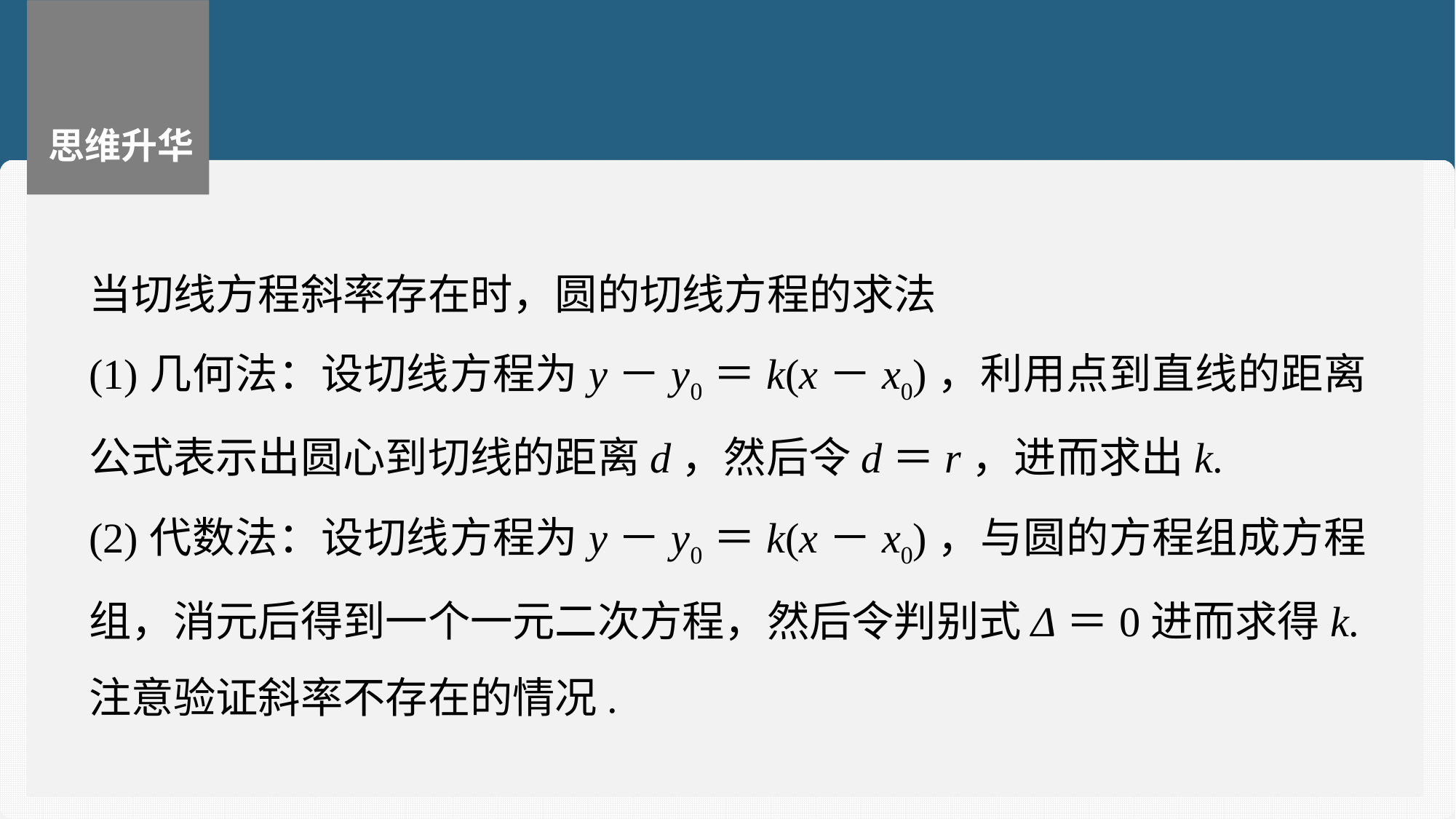

思维升华
当切线方程斜率存在时，圆的切线方程的求法
(1)几何法：设切线方程为y－y0＝k(x－x0)，利用点到直线的距离公式表示出圆心到切线的距离d，然后令d＝r，进而求出k.
(2)代数法：设切线方程为y－y0＝k(x－x0)，与圆的方程组成方程组，消元后得到一个一元二次方程，然后令判别式Δ＝0进而求得k.
注意验证斜率不存在的情况.